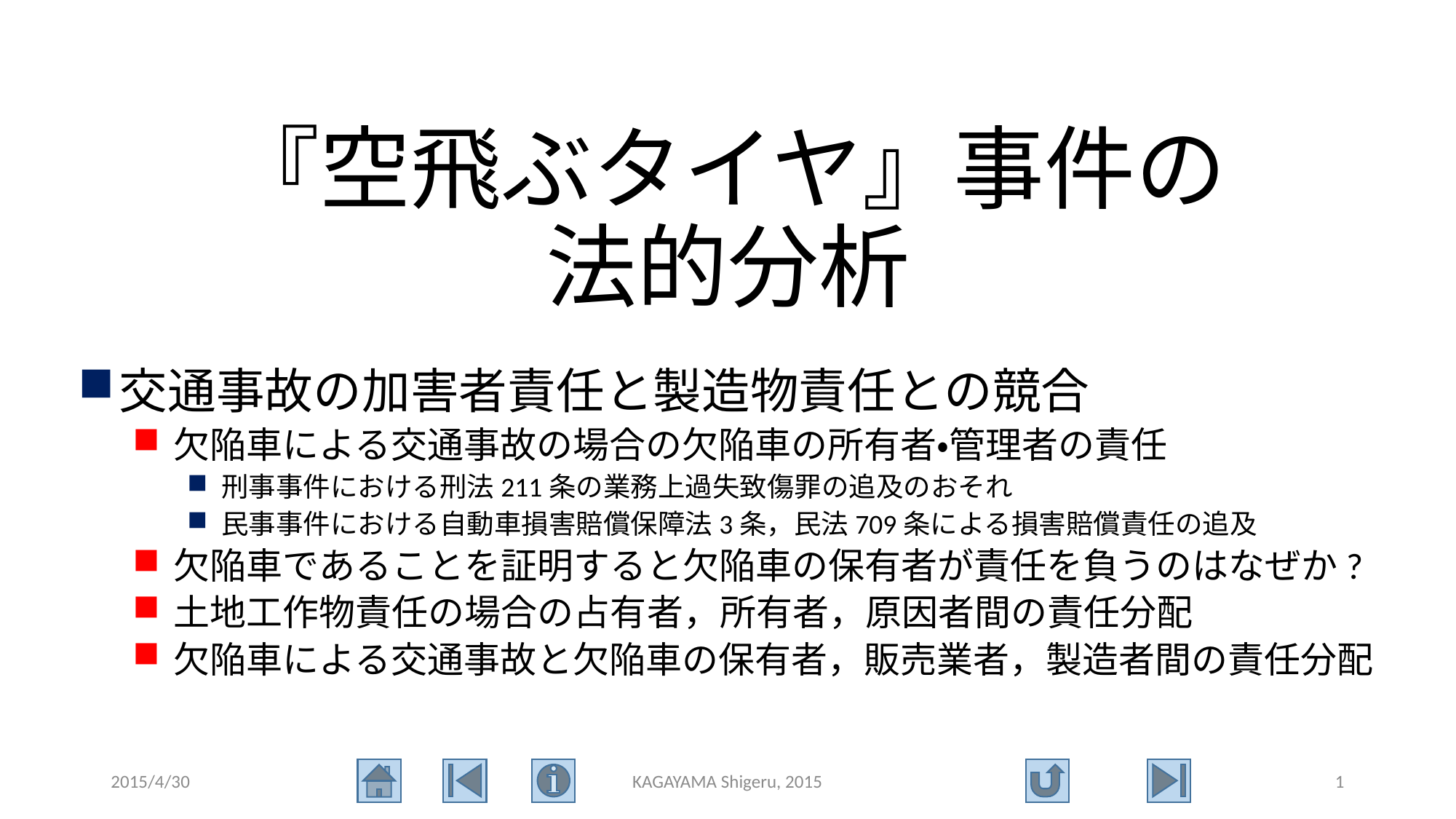

# 『空飛ぶタイヤ』事件の 法的分析
交通事故の加害者責任と製造物責任との競合
欠陥車による交通事故の場合の欠陥車の所有者・管理者の責任
刑事事件における刑法211条の業務上過失致傷罪の追及のおそれ
民事事件における自動車損害賠償保障法3条，民法709条による損害賠償責任の追及
欠陥車であることを証明すると欠陥車の保有者が責任を負うのはなぜか?
土地工作物責任の場合の占有者，所有者，原因者間の責任分配
欠陥車による交通事故と欠陥車の保有者，販売業者，製造者間の責任分配
2015/4/30
KAGAYAMA Shigeru, 2015
1